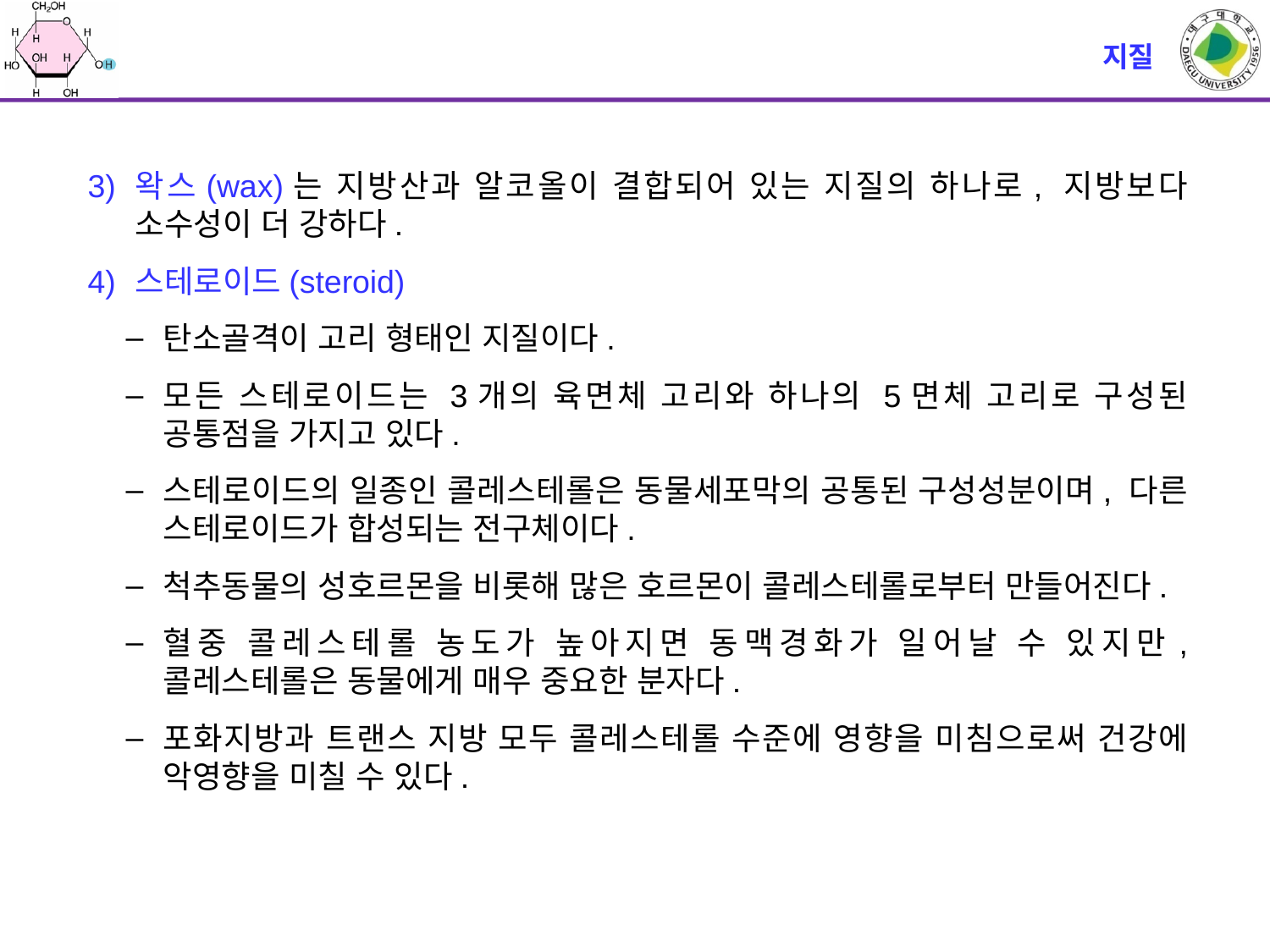

# 지질
왁스(wax)는 지방산과 알코올이 결합되어 있는 지질의 하나로, 지방보다 소수성이 더 강하다.
스테로이드(steroid)
탄소골격이 고리 형태인 지질이다.
모든 스테로이드는 3개의 육면체 고리와 하나의 5면체 고리로 구성된 공통점을 가지고 있다.
스테로이드의 일종인 콜레스테롤은 동물세포막의 공통된 구성성분이며, 다른 스테로이드가 합성되는 전구체이다.
척추동물의 성호르몬을 비롯해 많은 호르몬이 콜레스테롤로부터 만들어진다.
혈중 콜레스테롤 농도가 높아지면 동맥경화가 일어날 수 있지만, 콜레스테롤은 동물에게 매우 중요한 분자다.
포화지방과 트랜스 지방 모두 콜레스테롤 수준에 영향을 미침으로써 건강에 악영향을 미칠 수 있다.